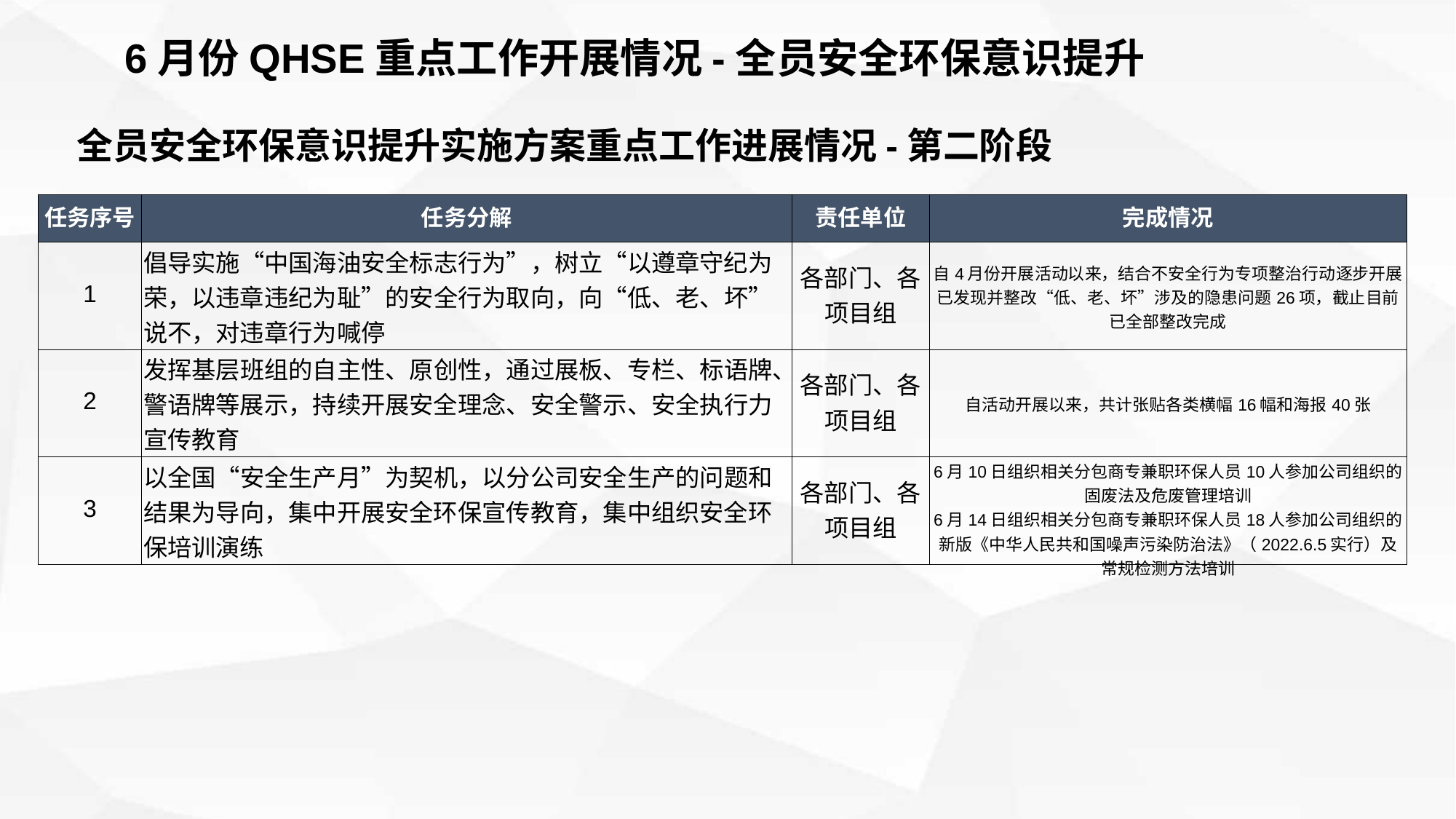

6月份QHSE重点工作开展情况-全员安全环保意识提升
全员安全环保意识提升实施方案重点工作进展情况-第二阶段
| 任务序号 | 任务分解 | 责任单位 | 完成情况 |
| --- | --- | --- | --- |
| 1 | 倡导实施“中国海油安全标志行为”，树立“以遵章守纪为荣，以违章违纪为耻”的安全行为取向，向“低、老、坏”说不，对违章行为喊停 | 各部门、各项目组 | 自4月份开展活动以来，结合不安全行为专项整治行动逐步开展已发现并整改“低、老、坏”涉及的隐患问题26项，截止目前已全部整改完成 |
| 2 | 发挥基层班组的自主性、原创性，通过展板、专栏、标语牌、警语牌等展示，持续开展安全理念、安全警示、安全执行力宣传教育 | 各部门、各项目组 | 自活动开展以来，共计张贴各类横幅16幅和海报40张 |
| 3 | 以全国“安全生产月”为契机，以分公司安全生产的问题和结果为导向，集中开展安全环保宣传教育，集中组织安全环保培训演练 | 各部门、各项目组 | 6月10日组织相关分包商专兼职环保人员10人参加公司组织的固废法及危废管理培训 6月14日组织相关分包商专兼职环保人员18人参加公司组织的新版《中华人民共和国噪声污染防治法》（2022.6.5实行）及常规检测方法培训 |